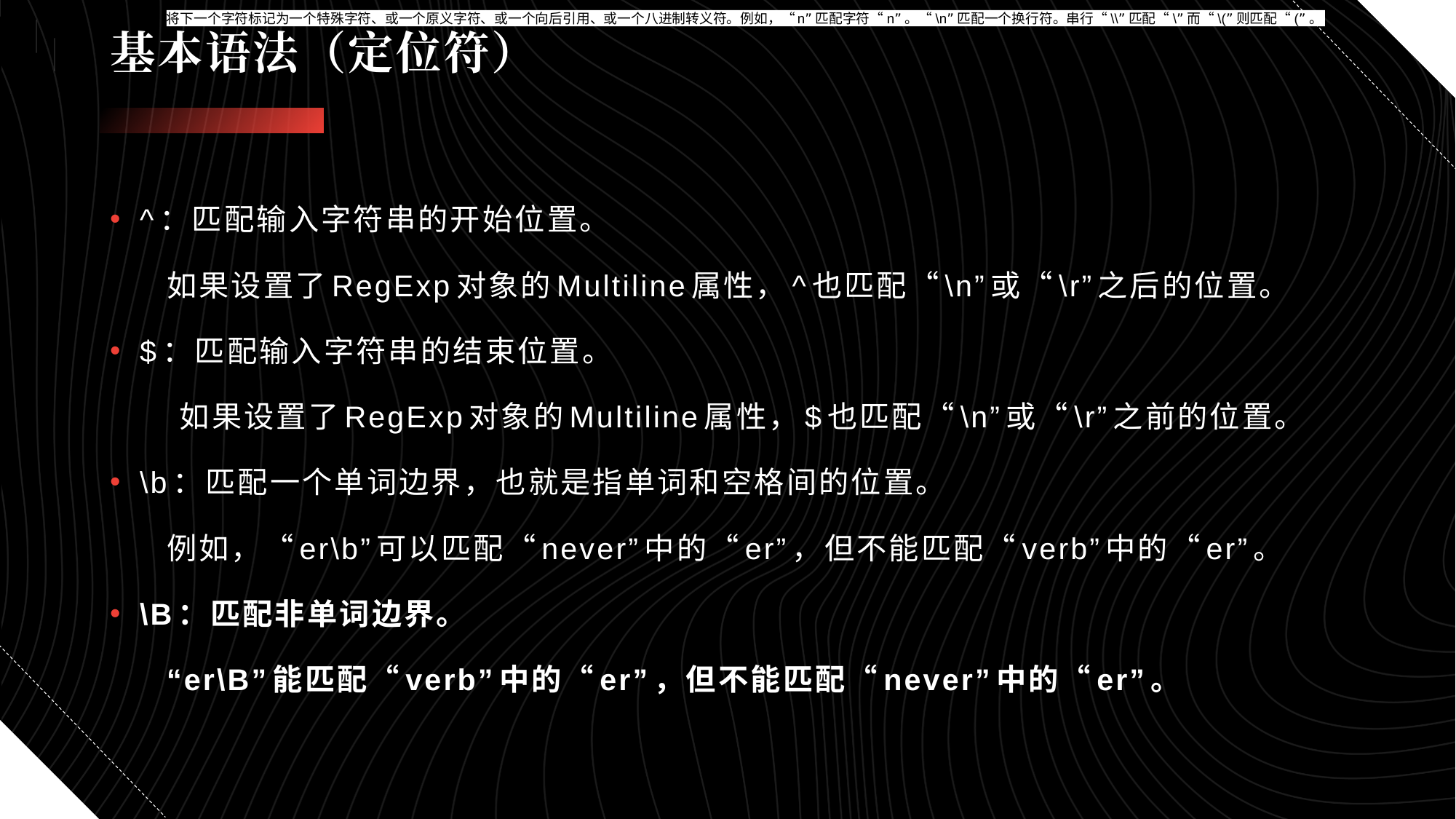

将下一个字符标记为一个特殊字符、或一个原义字符、或一个向后引用、或一个八进制转义符。例如，“n”匹配字符“n”。“\n”匹配一个换行符。串行“\\”匹配“\”而“\(”则匹配“(”。

# 基本语法（定位符）

^：匹配输入字符串的开始位置。
	如果设置了RegExp对象的Multiline属性，^也匹配“\n”或“\r”之后的位置。
$：匹配输入字符串的结束位置。
	 如果设置了RegExp对象的Multiline属性，$也匹配“\n”或“\r”之前的位置。
\b：匹配一个单词边界，也就是指单词和空格间的位置。
	例如，“er\b”可以匹配“never”中的“er”，但不能匹配“verb”中的“er”。
\B：匹配非单词边界。
	“er\B”能匹配“verb”中的“er”，但不能匹配“never”中的“er”。